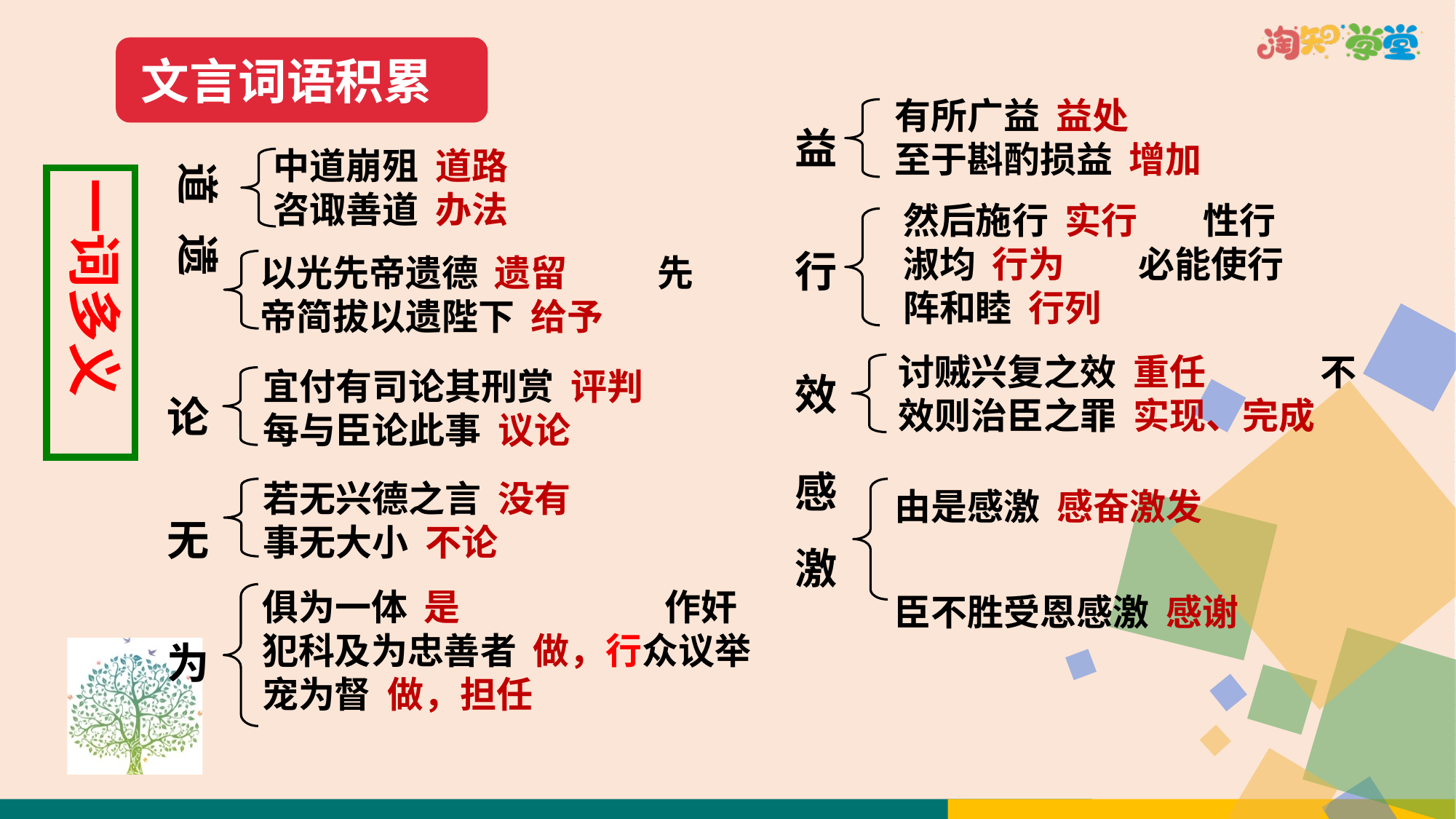

文言词语积累
益
行
效
感激

有所广益  益处        至于斟酌损益  增加

中道崩殂  道路        咨诹善道  办法

道   遗
一词多义
然后施行  实行        性行淑均  行为         必能使行阵和睦  行列

以光先帝遗德  遗留           先帝简拔以遗陛下  给予

论
无
为
讨贼兴复之效  重任              不效则治臣之罪  实现、完成

宜付有司论其刑赏  评判每与臣论此事  议论

若无兴德之言  没有事无大小  不论
由是感激  感奋激发
臣不胜受恩感激  感谢

俱为一体  是                         作奸犯科及为忠善者  做，行众议举宠为督  做，担任